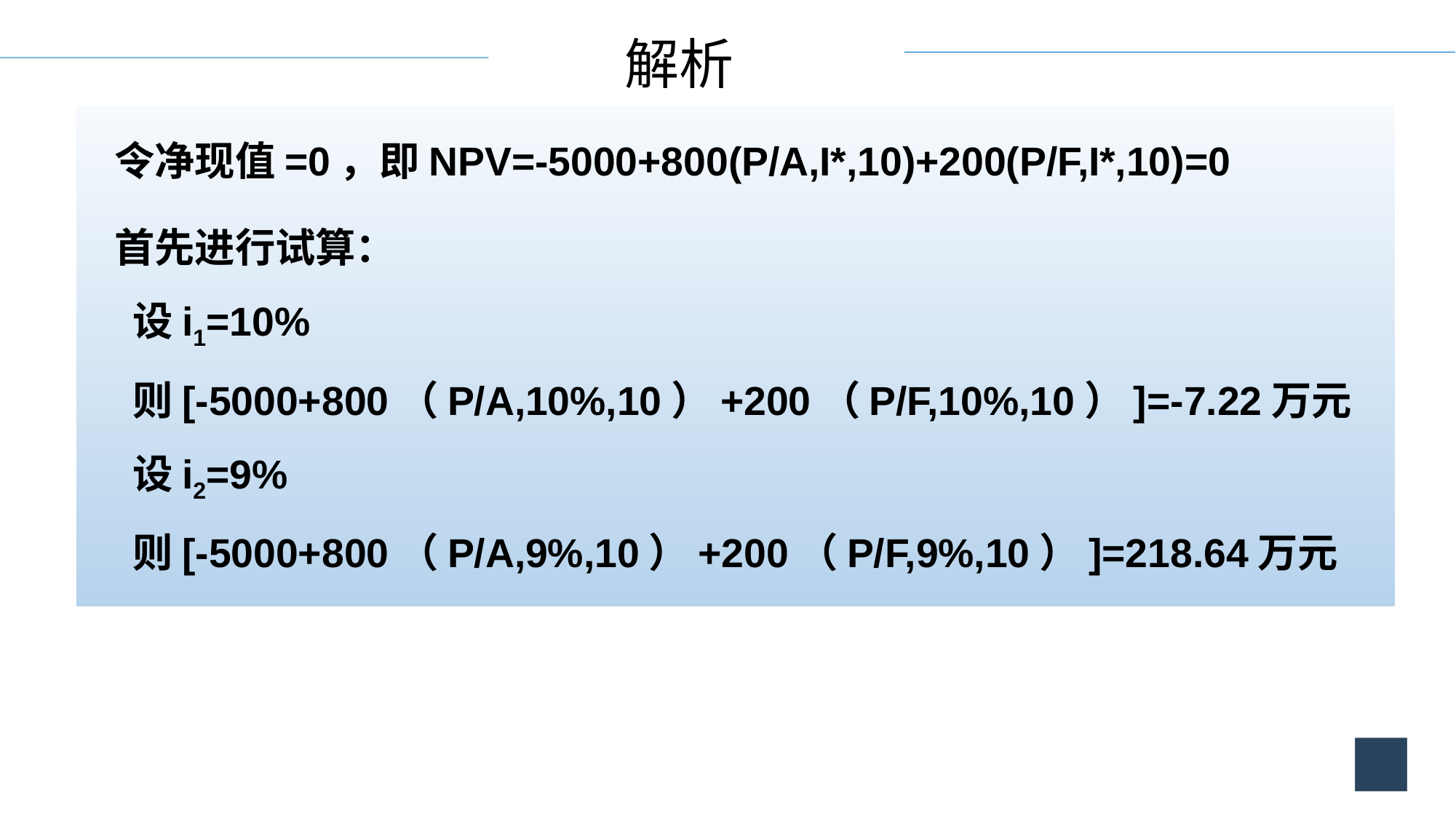

解析

  令净现值=0，即NPV=-5000+800(P/A,I*,10)+200(P/F,I*,10)=0
  首先进行试算：
    设i1=10%
    则[-5000+800（P/A,10%,10）+200（P/F,10%,10）]=-7.22万元
    设i2=9%
    则[-5000+800（P/A,9%,10）+200（P/F,9%,10）]=218.64万元